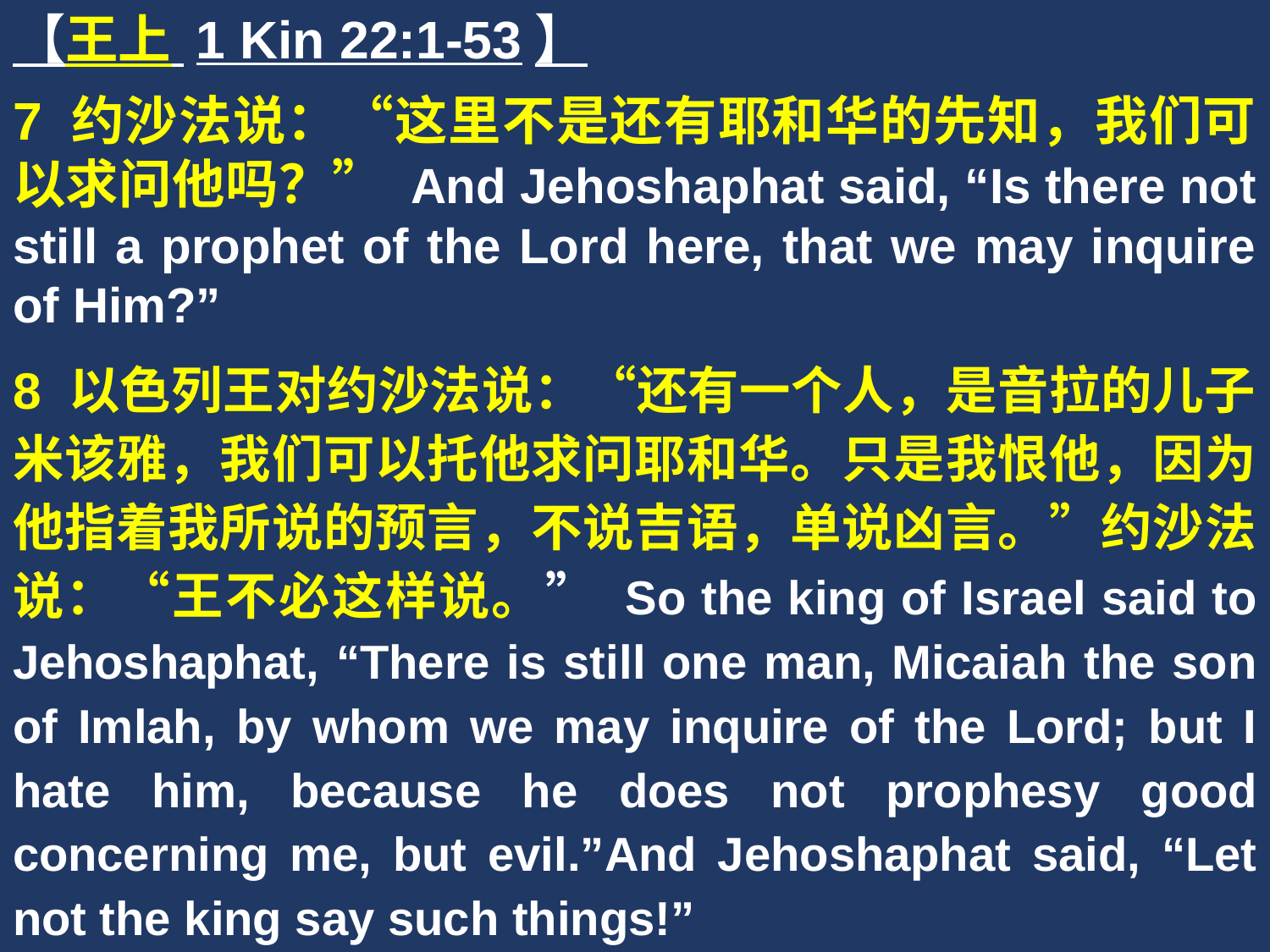

【王上 1 Kin 22:1-53】
7 约沙法说：“这里不是还有耶和华的先知，我们可以求问他吗？” And Jehoshaphat said, “Is there not still a prophet of the Lord here, that we may inquire of Him?”
8 以色列王对约沙法说：“还有一个人，是音拉的儿子米该雅，我们可以托他求问耶和华。只是我恨他，因为他指着我所说的预言，不说吉语，单说凶言。”约沙法说：“王不必这样说。” So the king of Israel said to Jehoshaphat, “There is still one man, Micaiah the son of Imlah, by whom we may inquire of the Lord; but I hate him, because he does not prophesy good concerning me, but evil.”And Jehoshaphat said, “Let not the king say such things!”